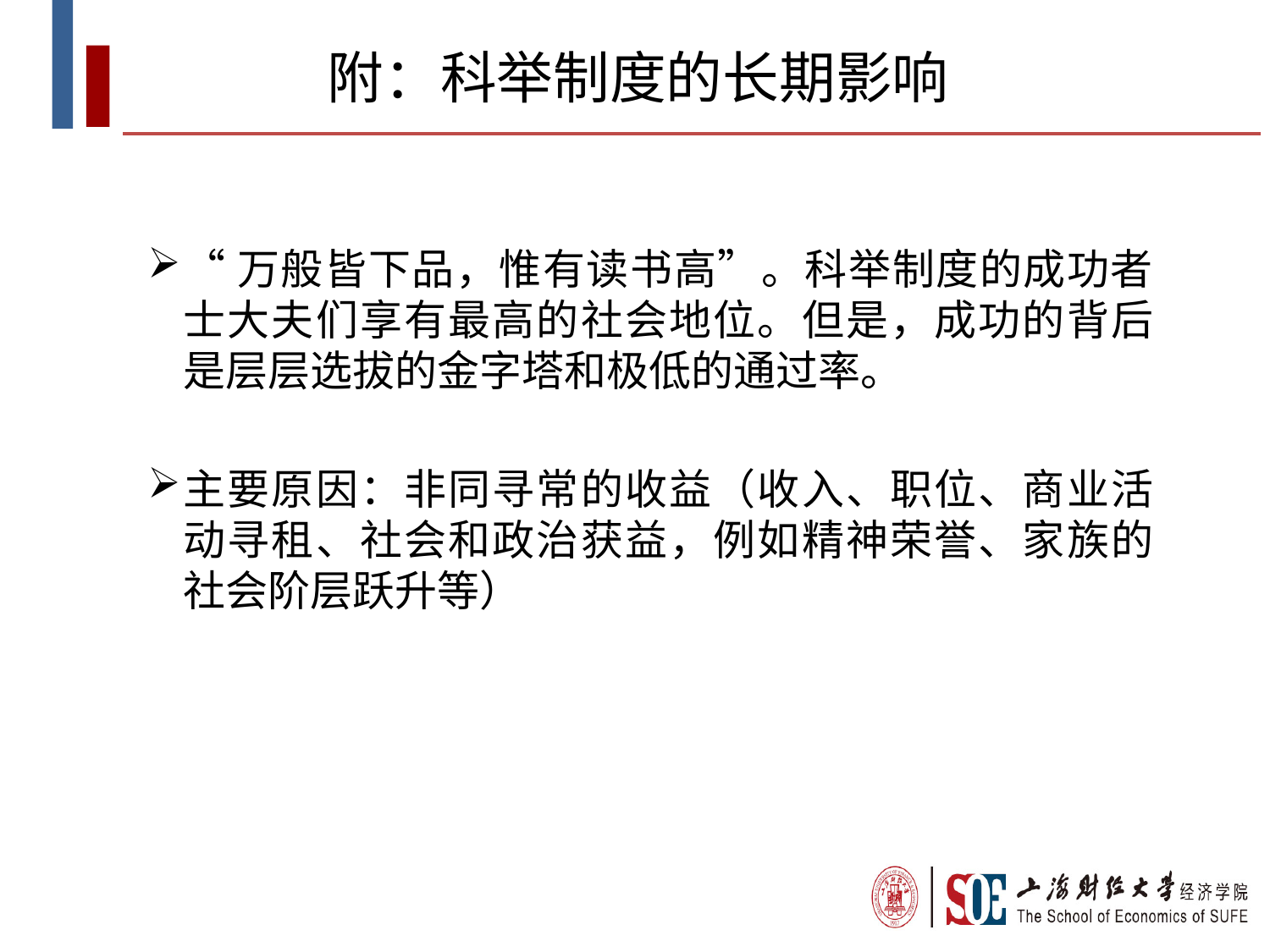

附：科举制度的长期影响
“万般皆下品，惟有读书高”。科举制度的成功者士大夫们享有最高的社会地位。但是，成功的背后是层层选拔的金字塔和极低的通过率。

主要原因：非同寻常的收益（收入、职位、商业活动寻租、社会和政治获益，例如精神荣誉、家族的社会阶层跃升等）